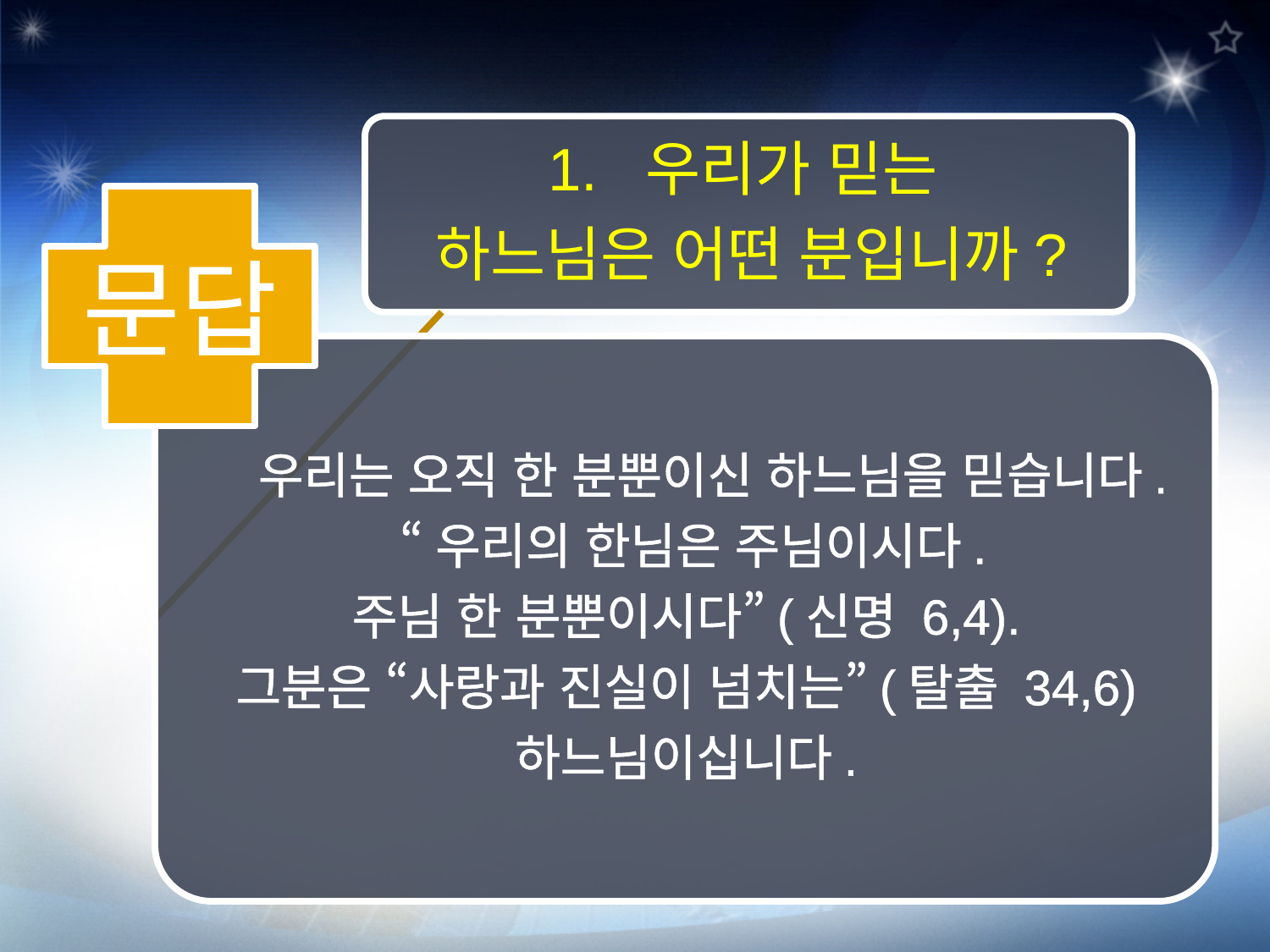

1.  우리가 믿는
하느님은 어떤 분입니까?
   우리는 오직 한 분뿐이신 하느님을 믿습니다.
 “우리의 한님은 주님이시다.
주님 한 분뿐이시다”(신명 6,4).
그분은 “사랑과 진실이 넘치는”(탈출 34,6)
하느님이십니다.
문답